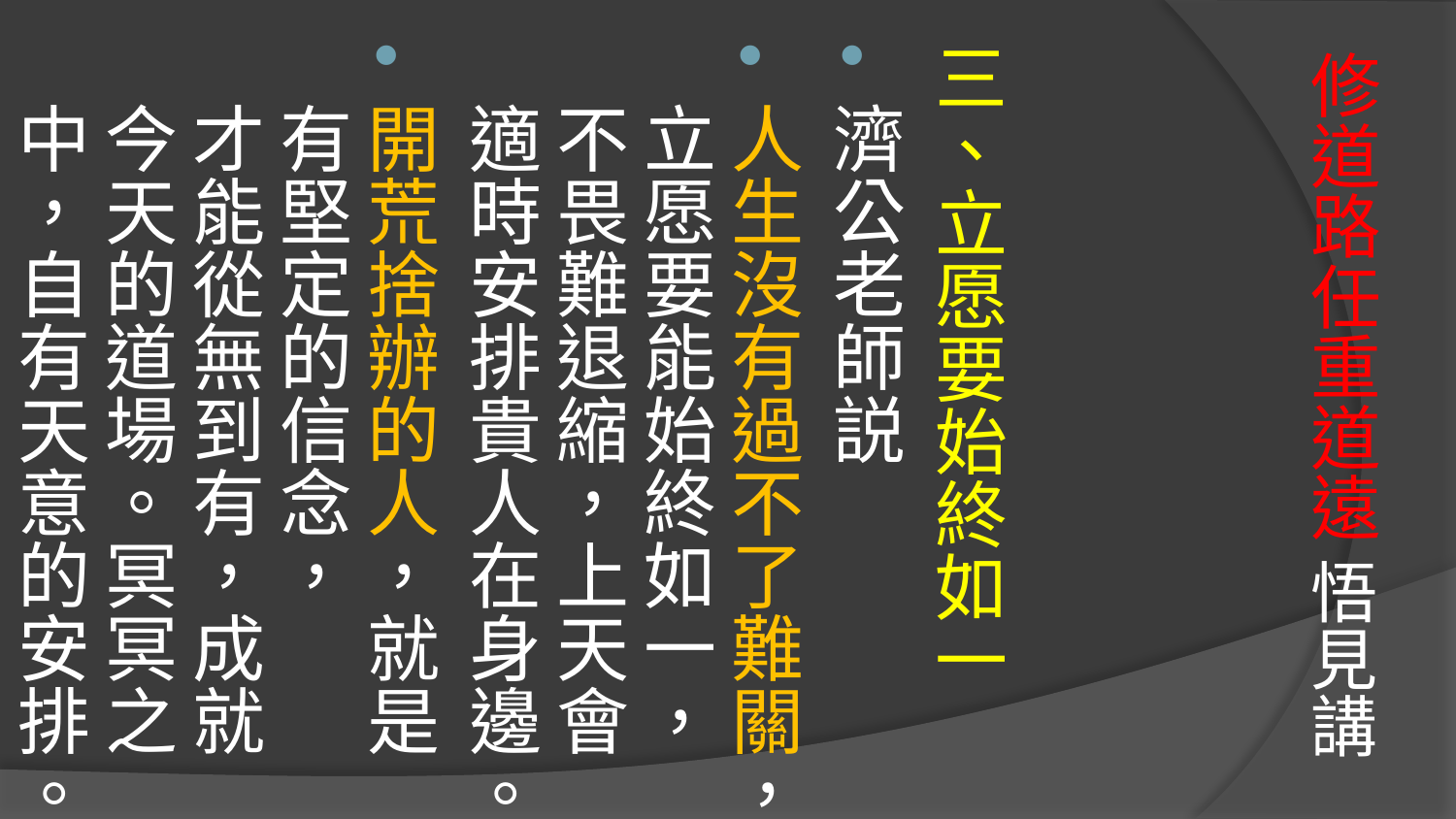

三、立愿要始終如一
濟公老師説
人生沒有過不了難關，立愿要能始終如一，不畏難退縮，上天會適時安排貴人在身邊。
開荒捨辦的人，就是有堅定的信念，
才能從無到有，成就今天的道場。冥冥之中，自有天意的安排。
# 修道路任重道遠 悟見講